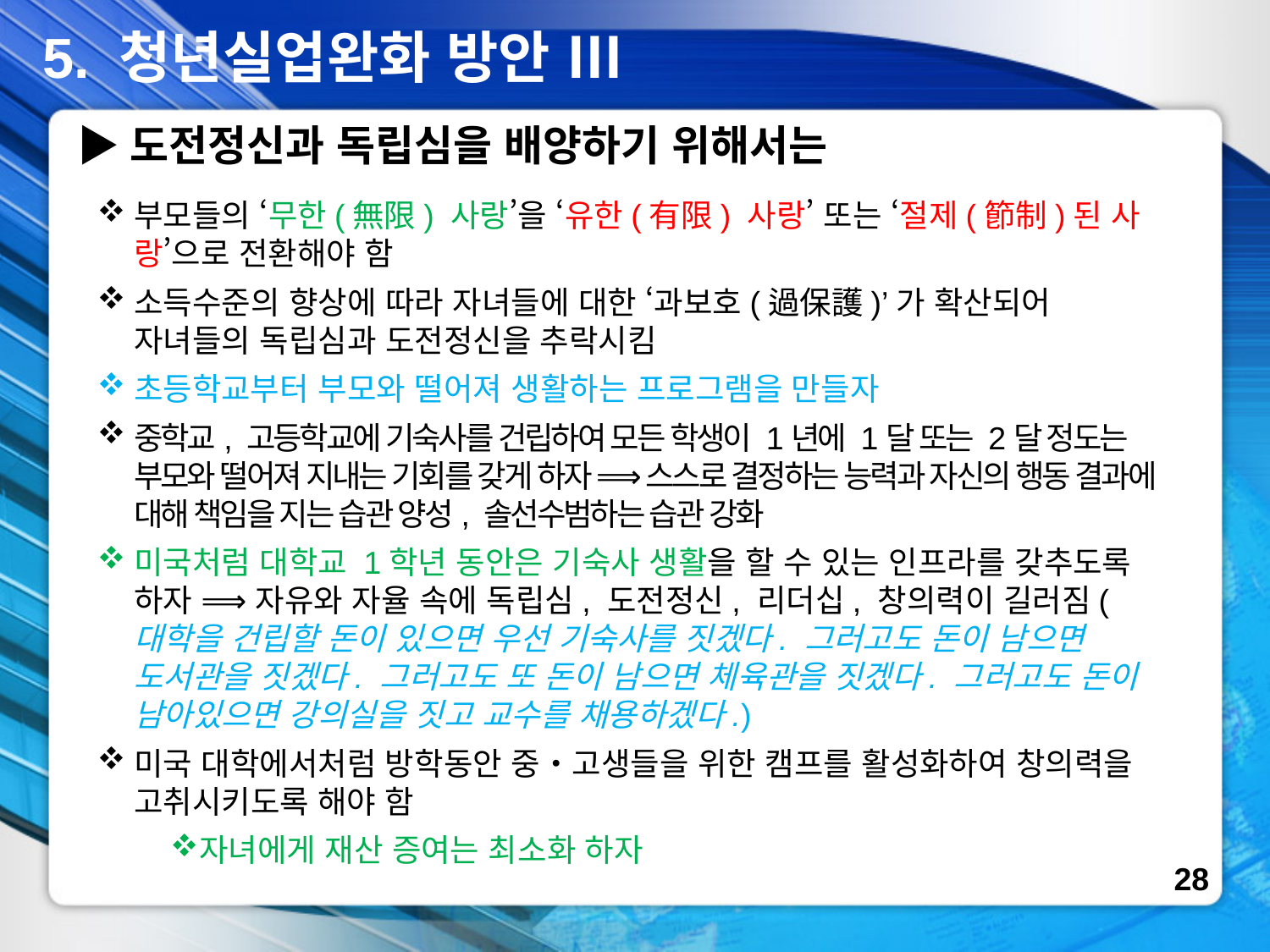

5. 청년실업완화 방안 Ⅲ
▶도전정신과 독립심을 배양하기 위해서는
부모들의 ‘무한(無限) 사랑’을 ‘유한(有限) 사랑’ 또는 ‘절제(節制)된 사랑’으로 전환해야 함

소득수준의 향상에 따라 자녀들에 대한 ‘과보호(過保護)’가 확산되어 자녀들의 독립심과 도전정신을 추락시킴

초등학교부터 부모와 떨어져 생활하는 프로그램을 만들자

중학교, 고등학교에 기숙사를 건립하여 모든 학생이 1년에 1달 또는 2달 정도는 부모와 떨어져 지내는 기회를 갖게 하자 ⟹ 스스로 결정하는 능력과 자신의 행동 결과에 대해 책임을 지는 습관 양성, 솔선수범하는 습관 강화

미국처럼 대학교 1학년 동안은 기숙사 생활을 할 수 있는 인프라를 갖추도록 하자 ⟹ 자유와 자율 속에 독립심, 도전정신, 리더십, 창의력이 길러짐(대학을 건립할 돈이 있으면 우선 기숙사를 짓겠다. 그러고도 돈이 남으면 도서관을 짓겠다. 그러고도 또 돈이 남으면 체육관을 짓겠다. 그러고도 돈이 남아있으면 강의실을 짓고 교수를 채용하겠다.)

미국 대학에서처럼 방학동안 중‧고생들을 위한 캠프를 활성화하여 창의력을 고취시키도록 해야 함

자녀에게 재산 증여는 최소화 하자
28